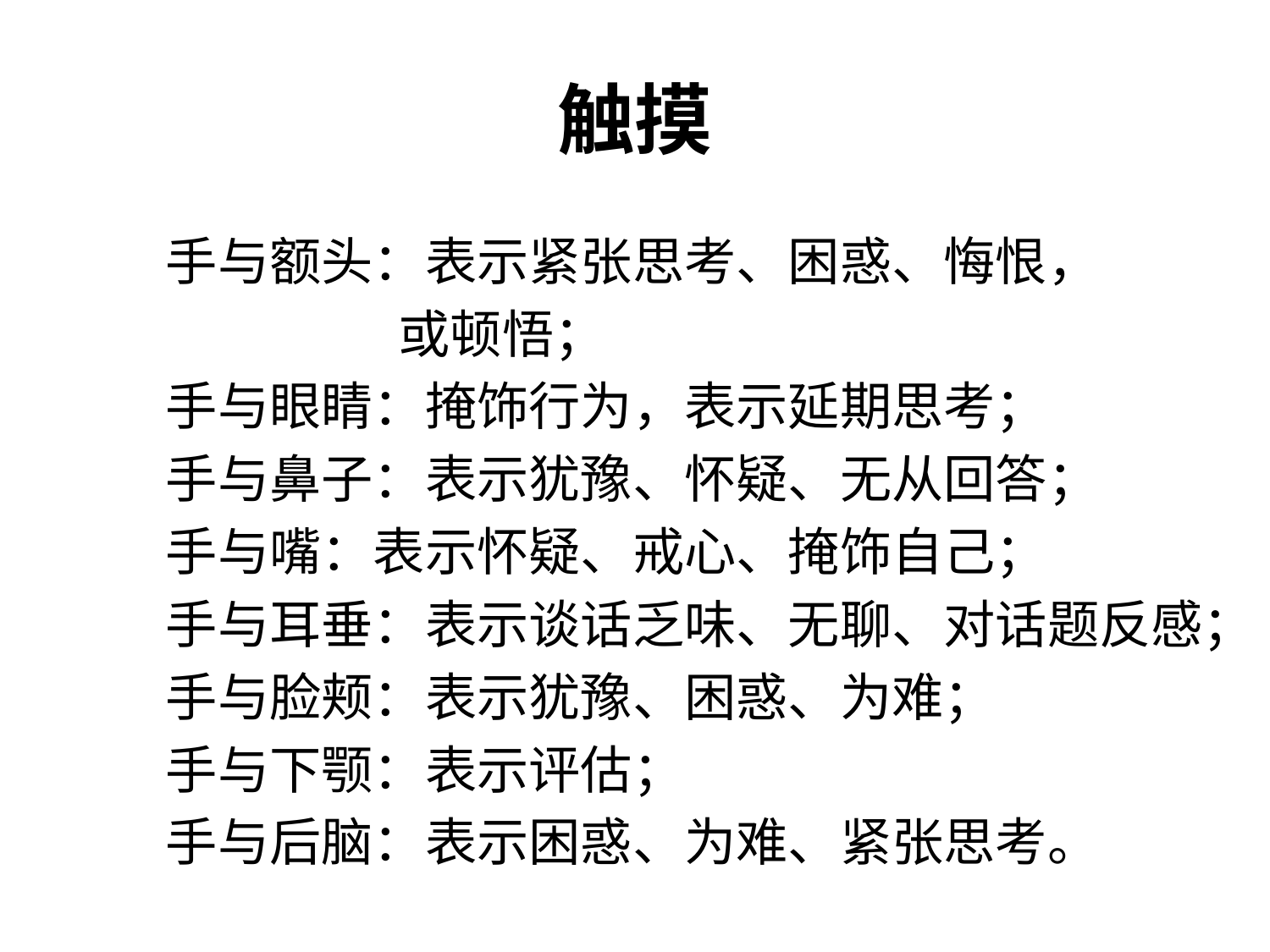

# 触摸
    手与额头：表示紧张思考、困惑、悔恨，
                        或顿悟；
    手与眼睛：掩饰行为，表示延期思考；
    手与鼻子：表示犹豫、怀疑、无从回答；
    手与嘴：表示怀疑、戒心、掩饰自己；
    手与耳垂：表示谈话乏味、无聊、对话题反感；
    手与脸颊：表示犹豫、困惑、为难；
    手与下颚：表示评估；
    手与后脑：表示困惑、为难、紧张思考。